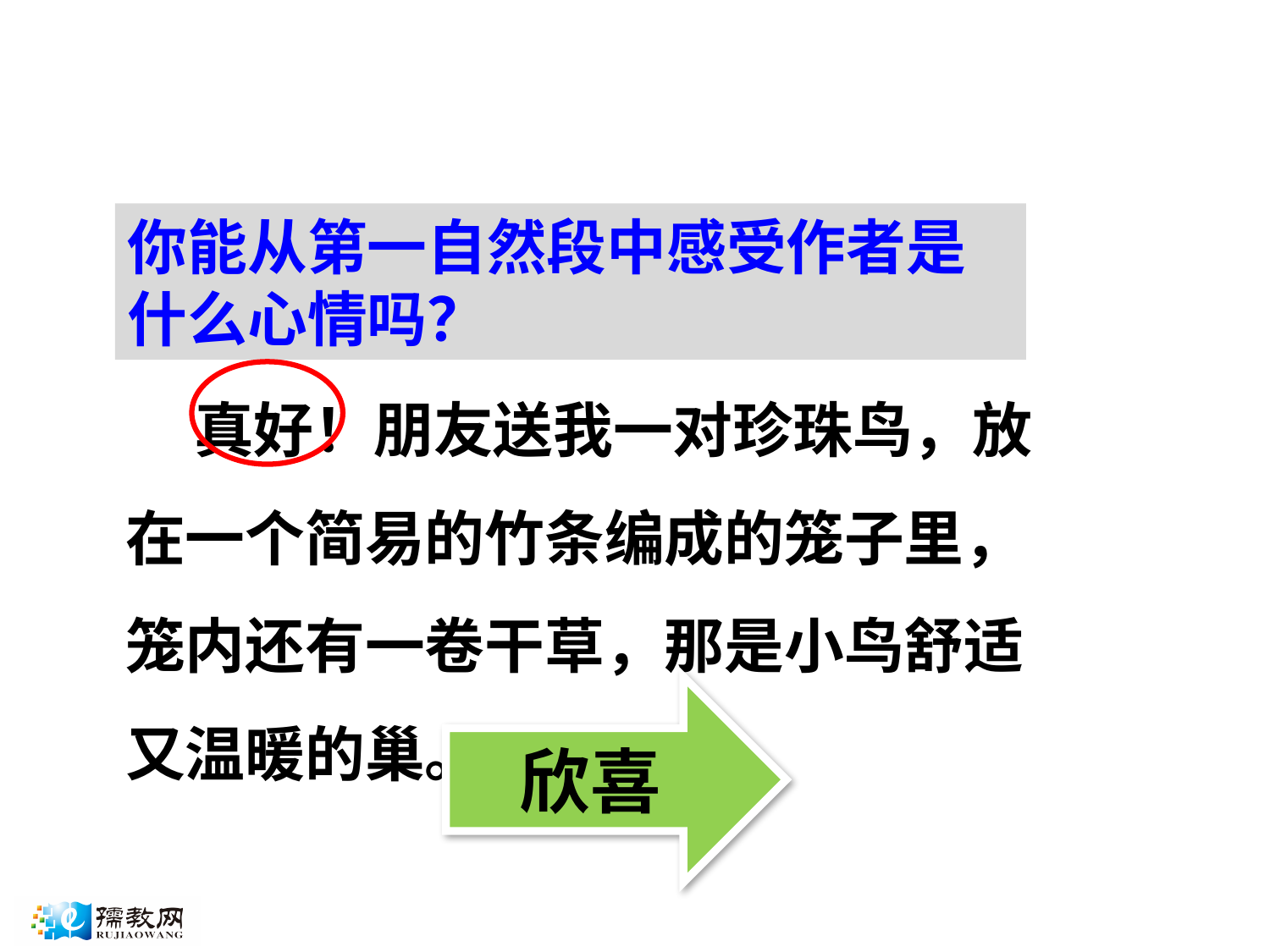

你能从第一自然段中感受作者是什么心情吗？
    真好！朋友送我一对珍珠鸟，放在一个简易的竹条编成的笼子里，笼内还有一卷干草，那是小鸟舒适又温暖的巢。

欣喜